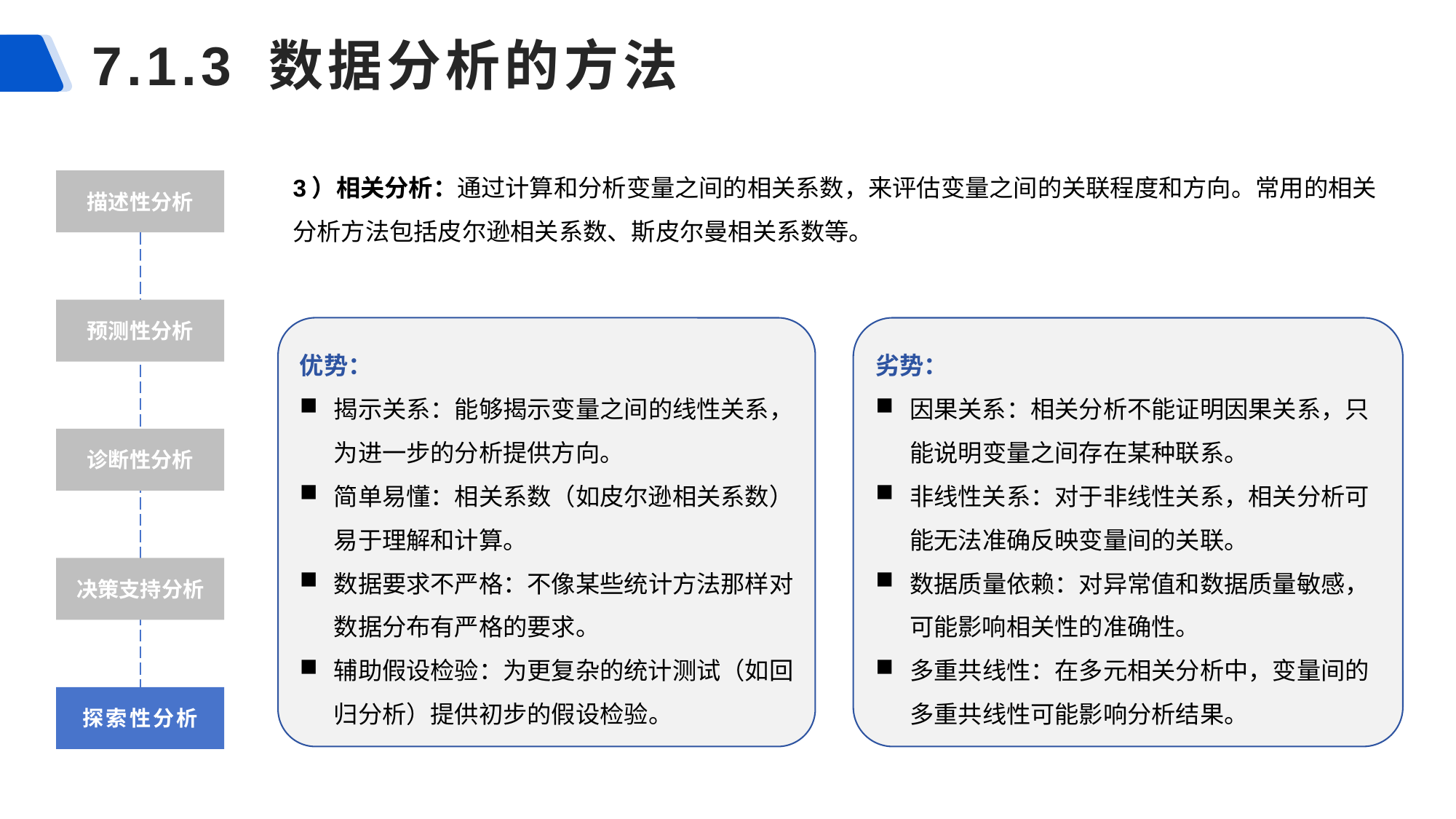

# 7.1.3 数据分析的方法
3）相关分析：通过计算和分析变量之间的相关系数，来评估变量之间的关联程度和方向。常用的相关分析方法包括皮尔逊相关系数、斯皮尔曼相关系数等。
描述性分析
预测性分析
优势：
揭示关系：能够揭示变量之间的线性关系，为进一步的分析提供方向。
简单易懂：相关系数（如皮尔逊相关系数）易于理解和计算。
数据要求不严格：不像某些统计方法那样对数据分布有严格的要求。
辅助假设检验：为更复杂的统计测试（如回归分析）提供初步的假设检验。
劣势：
因果关系：相关分析不能证明因果关系，只能说明变量之间存在某种联系。
非线性关系：对于非线性关系，相关分析可能无法准确反映变量间的关联。
数据质量依赖：对异常值和数据质量敏感，可能影响相关性的准确性。
多重共线性：在多元相关分析中，变量间的多重共线性可能影响分析结果。
诊断性分析
决策支持分析
探索性分析